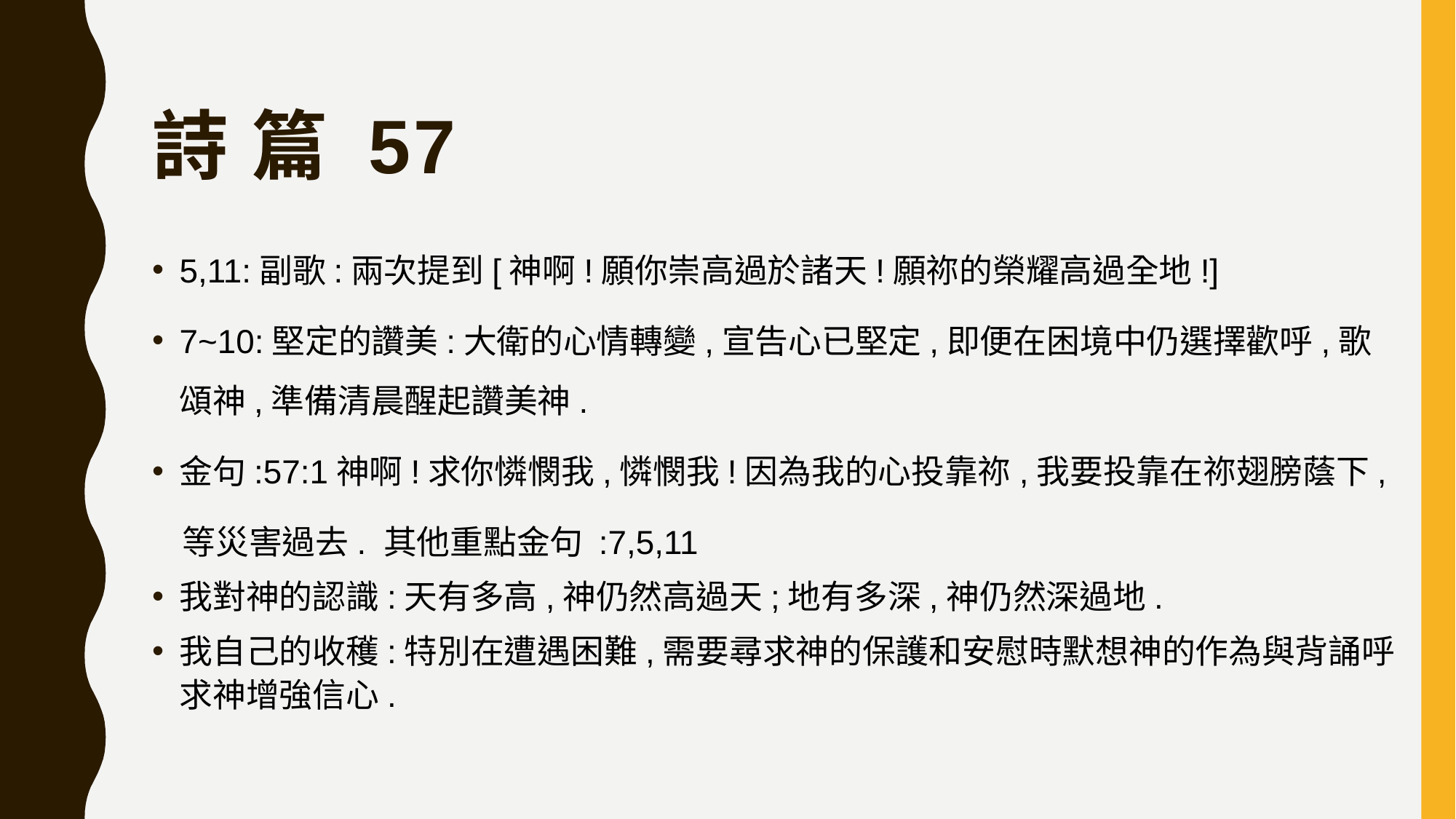

# 詩 篇 57
5,11:副歌:兩次提到[神啊!願你崇高過於諸天!願祢的榮耀高過全地!]
7~10:堅定的讚美:大衛的心情轉變,宣告心已堅定,即便在困境中仍選擇歡呼,歌頌神,準備清晨醒起讚美神.
金句:57:1神啊!求你憐憫我,憐憫我!因為我的心投靠祢,我要投靠在祢翅膀蔭下,
   等災害過去. 其他重點金句 :7,5,11
我對神的認識:天有多高,神仍然高過天;地有多深,神仍然深過地.
我自己的收穫:特別在遭遇困難,需要尋求神的保護和安慰時默想神的作為與背誦呼求神增強信心.